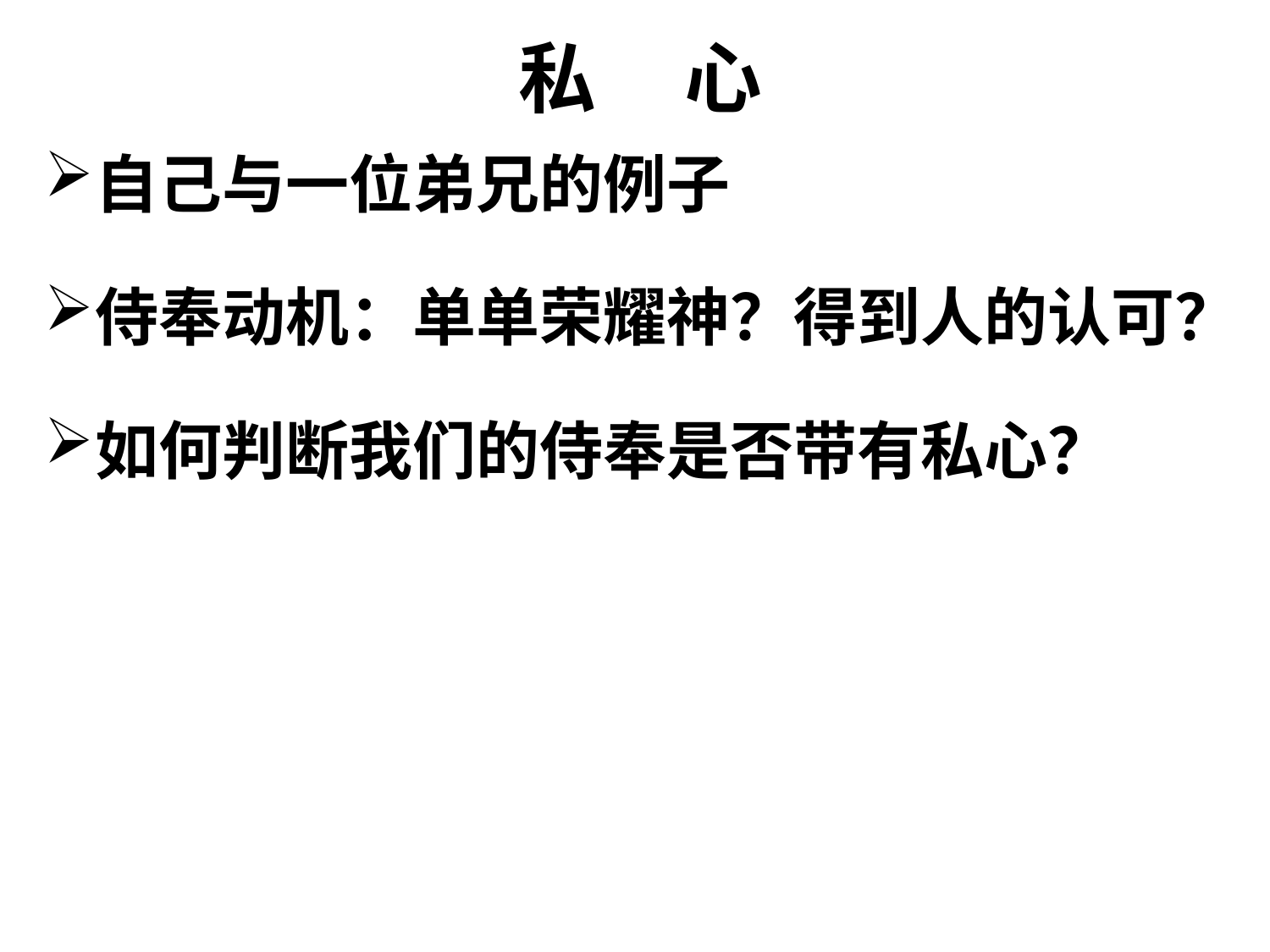

# 私     心
自己与一位弟兄的例子

侍奉动机：单单荣耀神？得到人的认可？

如何判断我们的侍奉是否带有私心？